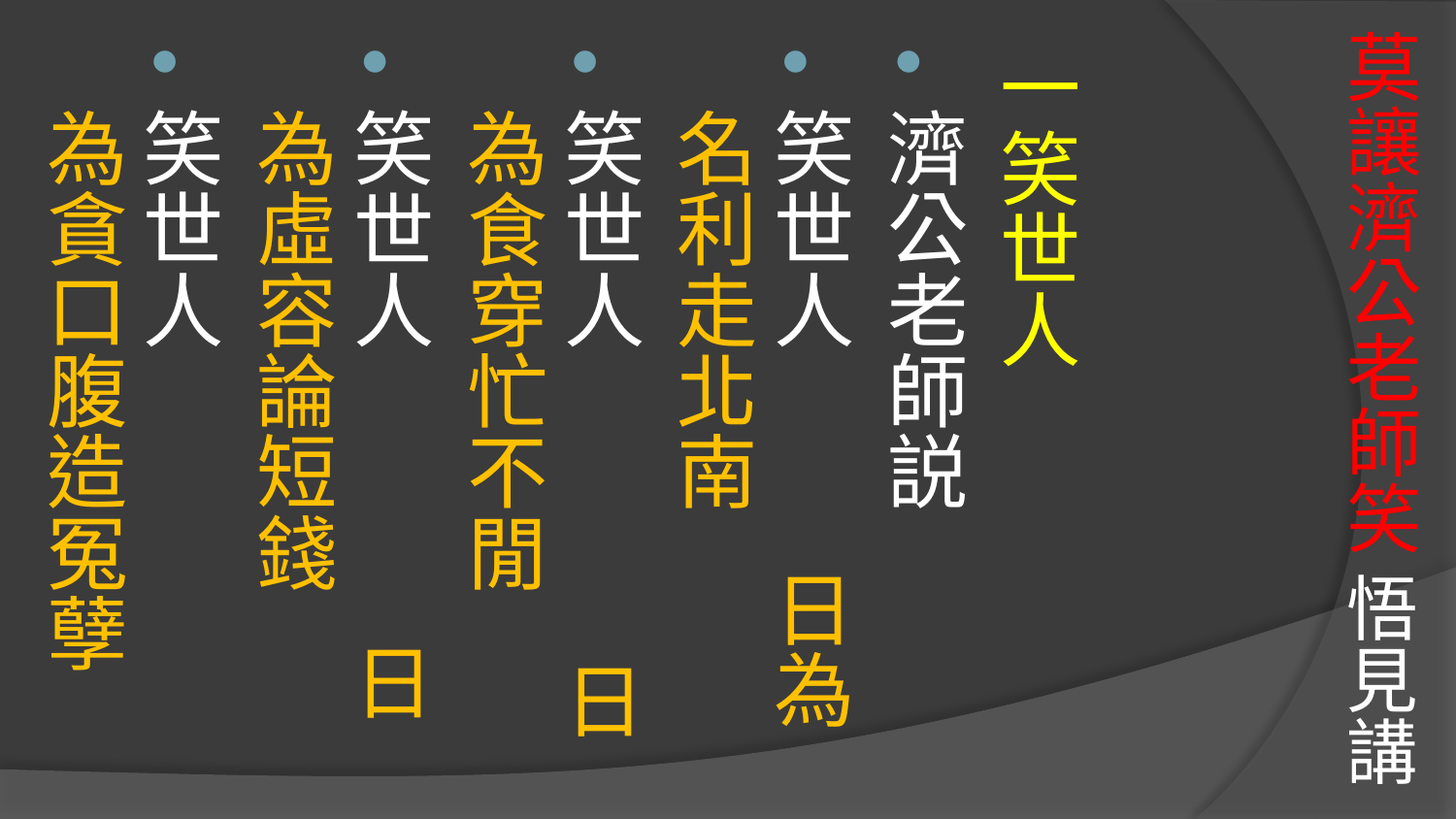

# 莫讓濟公老師笑 悟見講
一笑世人
濟公老師説
笑世人            日為名利走北南
笑世人                 日為食穿忙不閒
笑世人                日為虛容論短錢
笑世人                      為貪口腹造冤孽